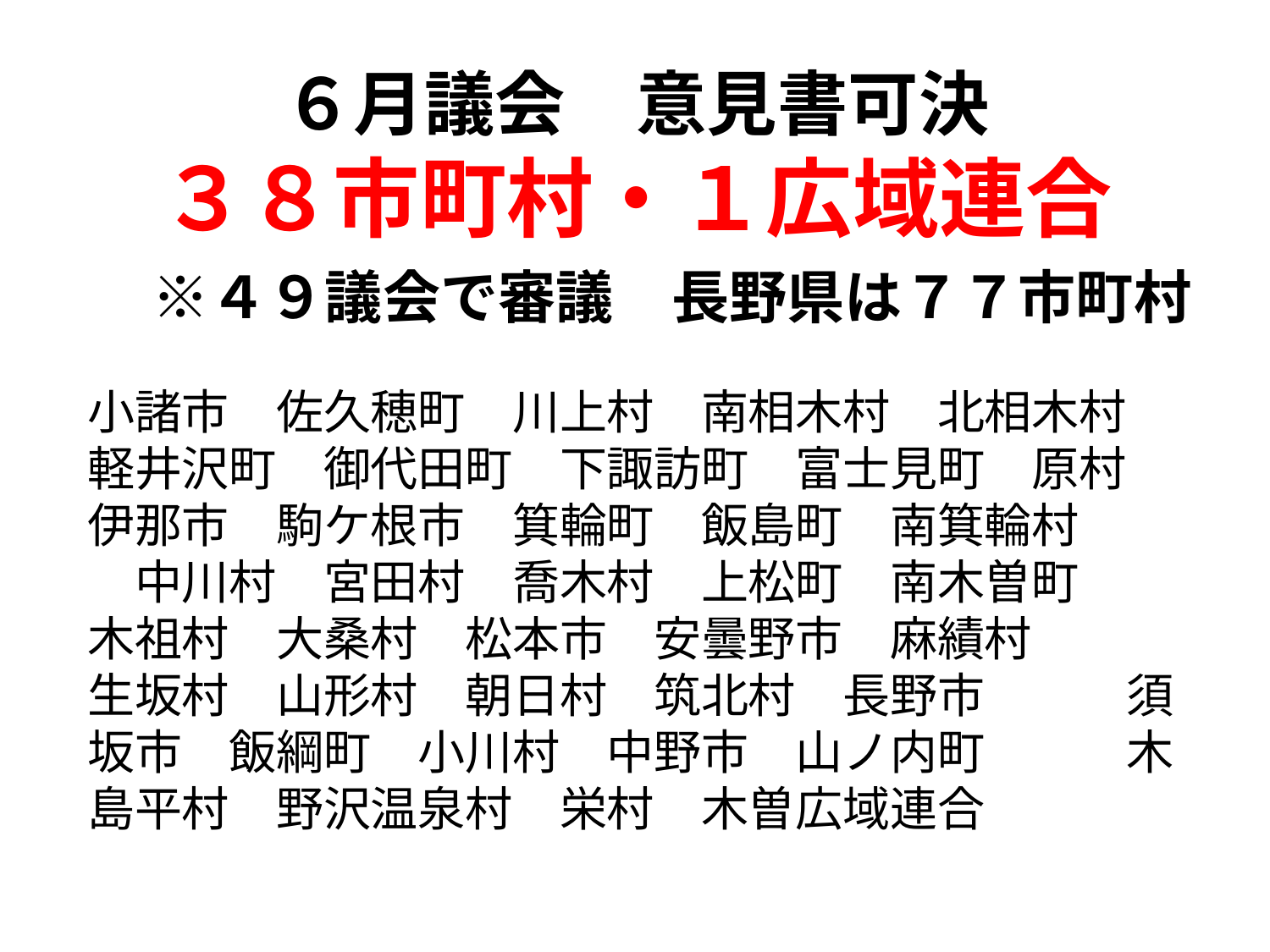

# ６月議会　意見書可決 ３８市町村・１広域連合 　※４９議会で審議　長野県は７７市町村
小諸市　佐久穂町　川上村　南相木村　北相木村　軽井沢町　御代田町　下諏訪町　富士見町　原村　伊那市　駒ケ根市　箕輪町　飯島町　南箕輪村　　　中川村　宮田村　喬木村　上松町　南木曽町　　木祖村　大桑村　松本市　安曇野市　麻績村　　　生坂村　山形村　朝日村　筑北村　長野市　　　須坂市　飯綱町　小川村　中野市　山ノ内町　　　木島平村　野沢温泉村　栄村　木曽広域連合